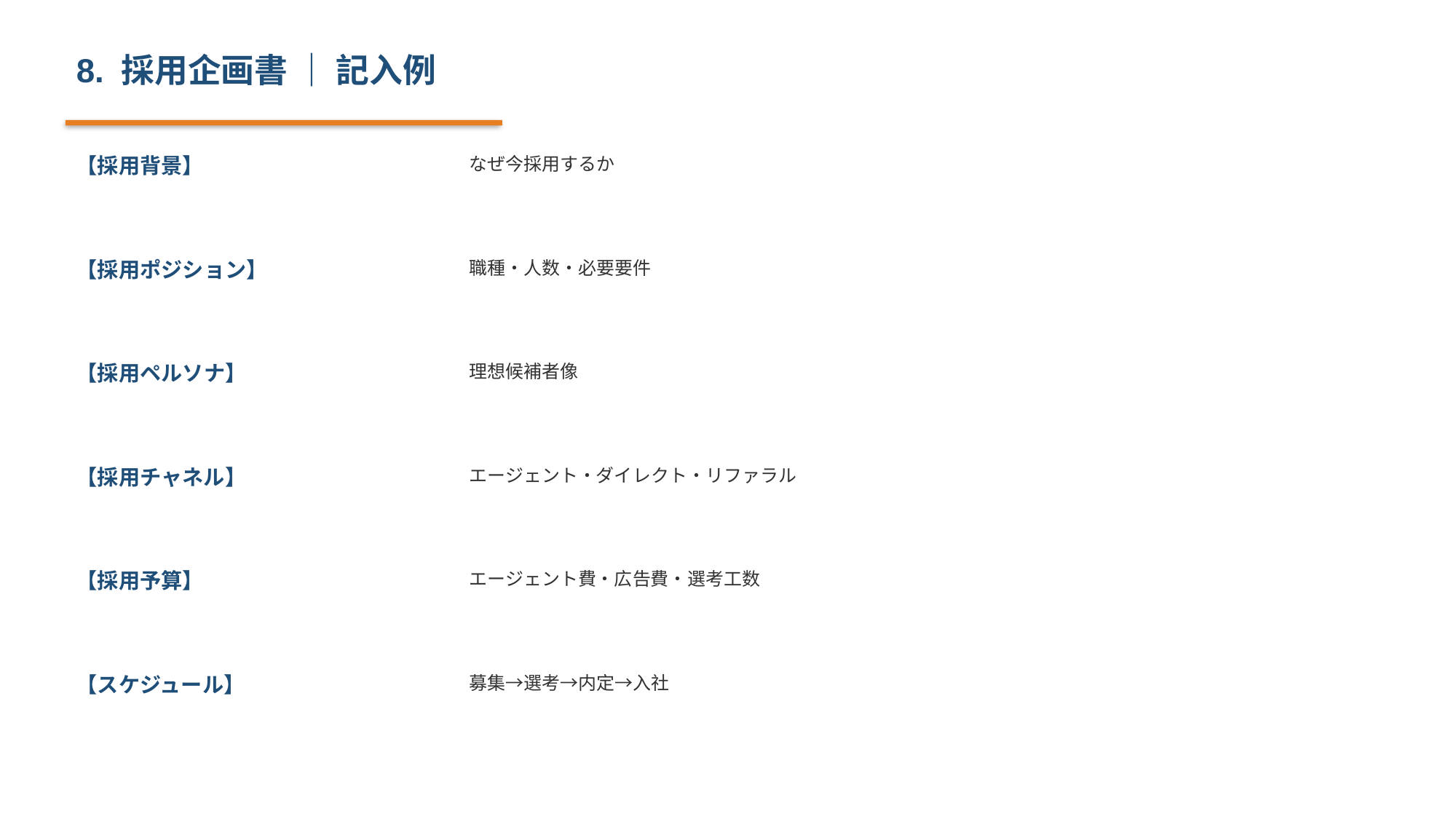

8. 採用企画書 ｜ 記入例

【採用背景】
なぜ今採用するか
【採用ポジション】
職種・人数・必要要件
【採用ペルソナ】
理想候補者像
【採用チャネル】
エージェント・ダイレクト・リファラル
【採用予算】
エージェント費・広告費・選考工数
【スケジュール】
募集→選考→内定→入社